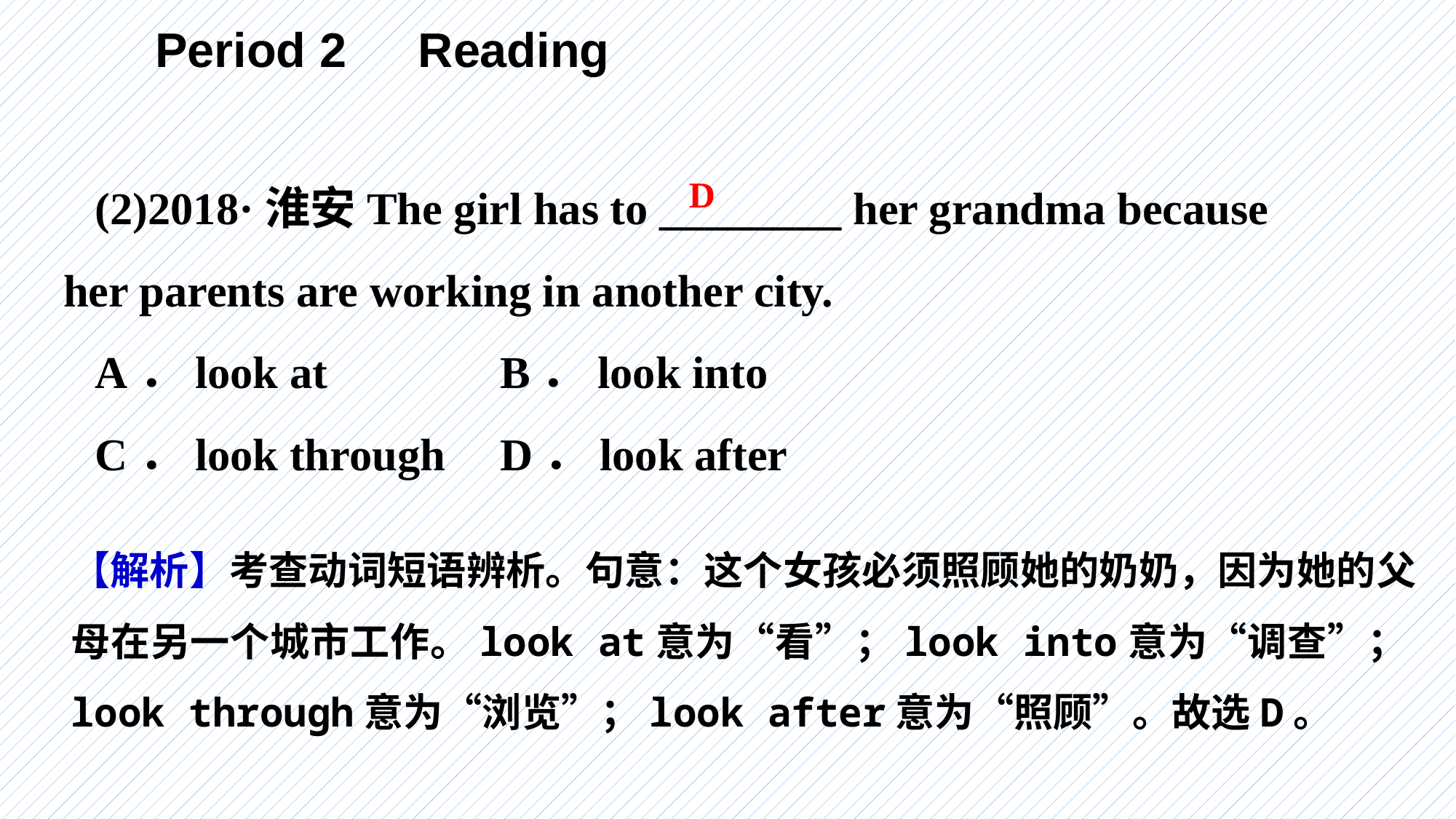

Period 2　Reading
(2)2018·淮安The girl has to ________ her grandma because her parents are working in another city.
A．look at     		B．look into
C．look through   	D．look after
D
【解析】考查动词短语辨析。句意：这个女孩必须照顾她的奶奶，因为她的父母在另一个城市工作。look at意为“看”；look into意为“调查”；look through意为“浏览”；look after意为“照顾”。故选D。